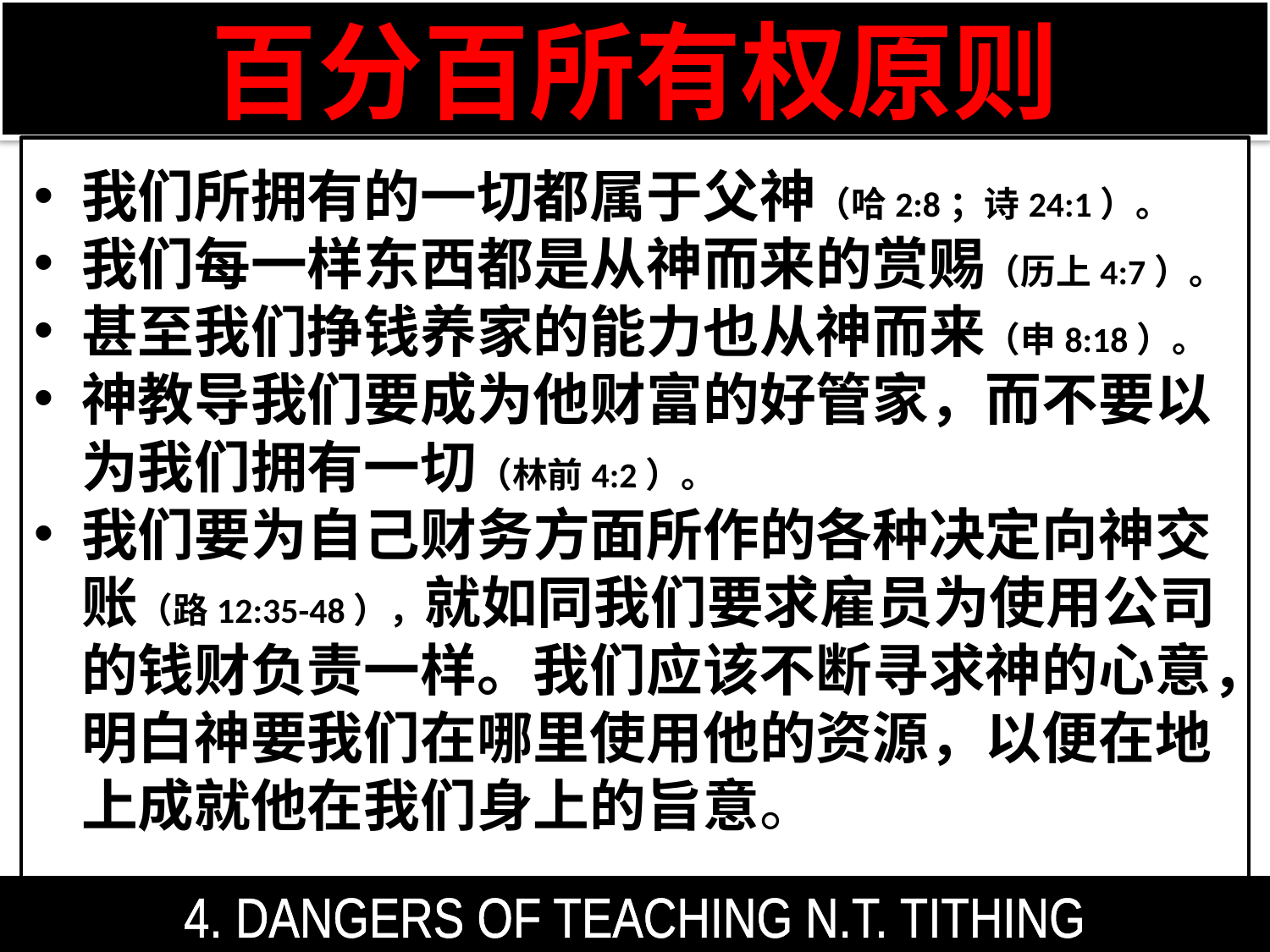

百分百所有权原则

我们所拥有的一切都属于父神（哈2:8；诗24:1）。
我们每一样东西都是从神而来的赏赐（历上4:7）。
甚至我们挣钱养家的能力也从神而来（申8:18）。
神教导我们要成为他财富的好管家，而不要以为我们拥有一切（林前4:2）。
我们要为自己财务方面所作的各种决定向神交账（路12:35-48），就如同我们要求雇员为使用公司的钱财负责一样。我们应该不断寻求神的心意，明白神要我们在哪里使用他的资源，以便在地上成就他在我们身上的旨意。

4. DANGERS OF TEACHING N.T. TITHING